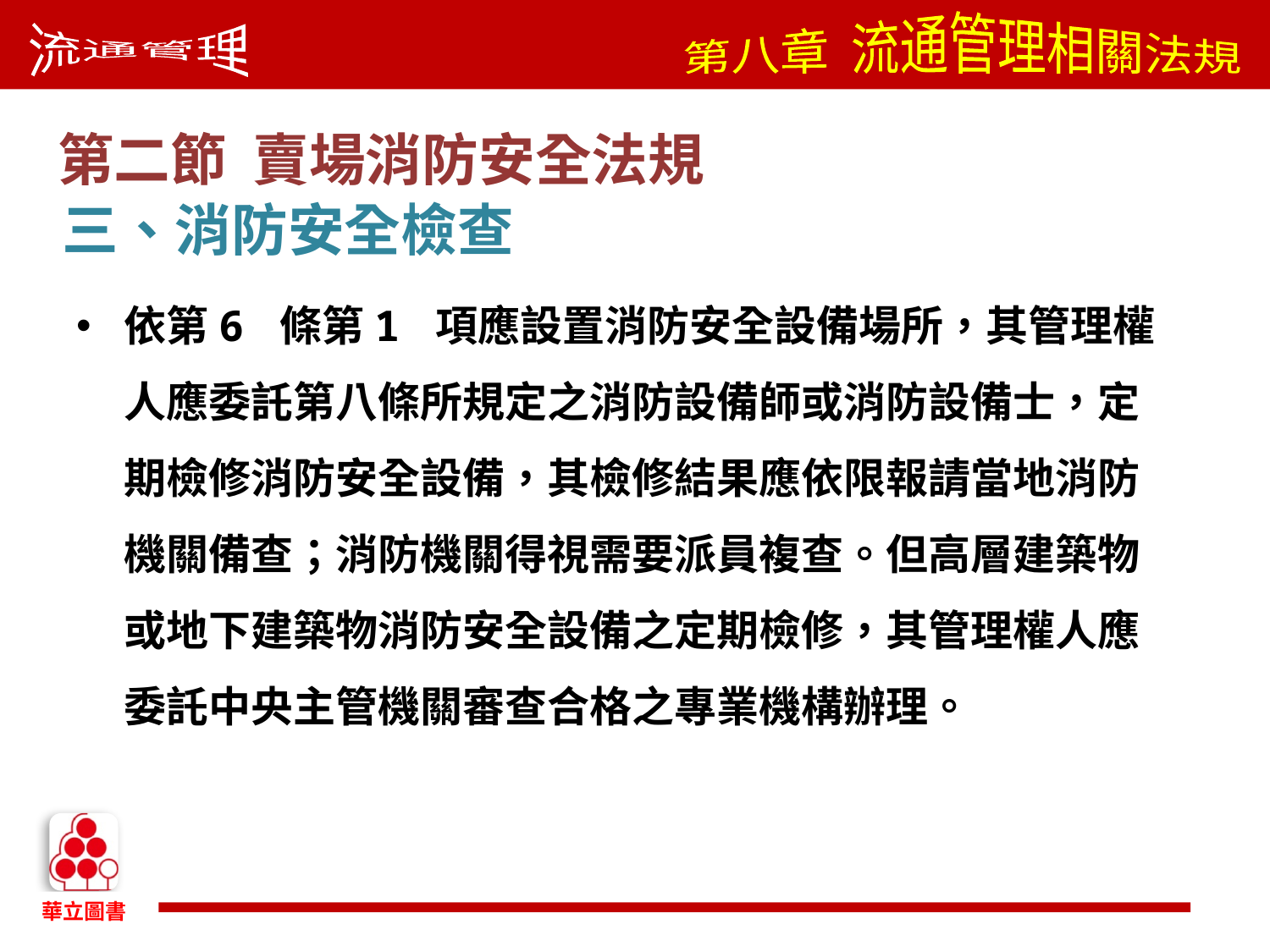

第二節  賣場消防安全法規
三、消防安全檢查
依第6 條第1 項應設置消防安全設備場所，其管理權人應委託第八條所規定之消防設備師或消防設備士，定期檢修消防安全設備，其檢修結果應依限報請當地消防機關備查；消防機關得視需要派員複查。但高層建築物或地下建築物消防安全設備之定期檢修，其管理權人應委託中央主管機關審查合格之專業機構辦理。